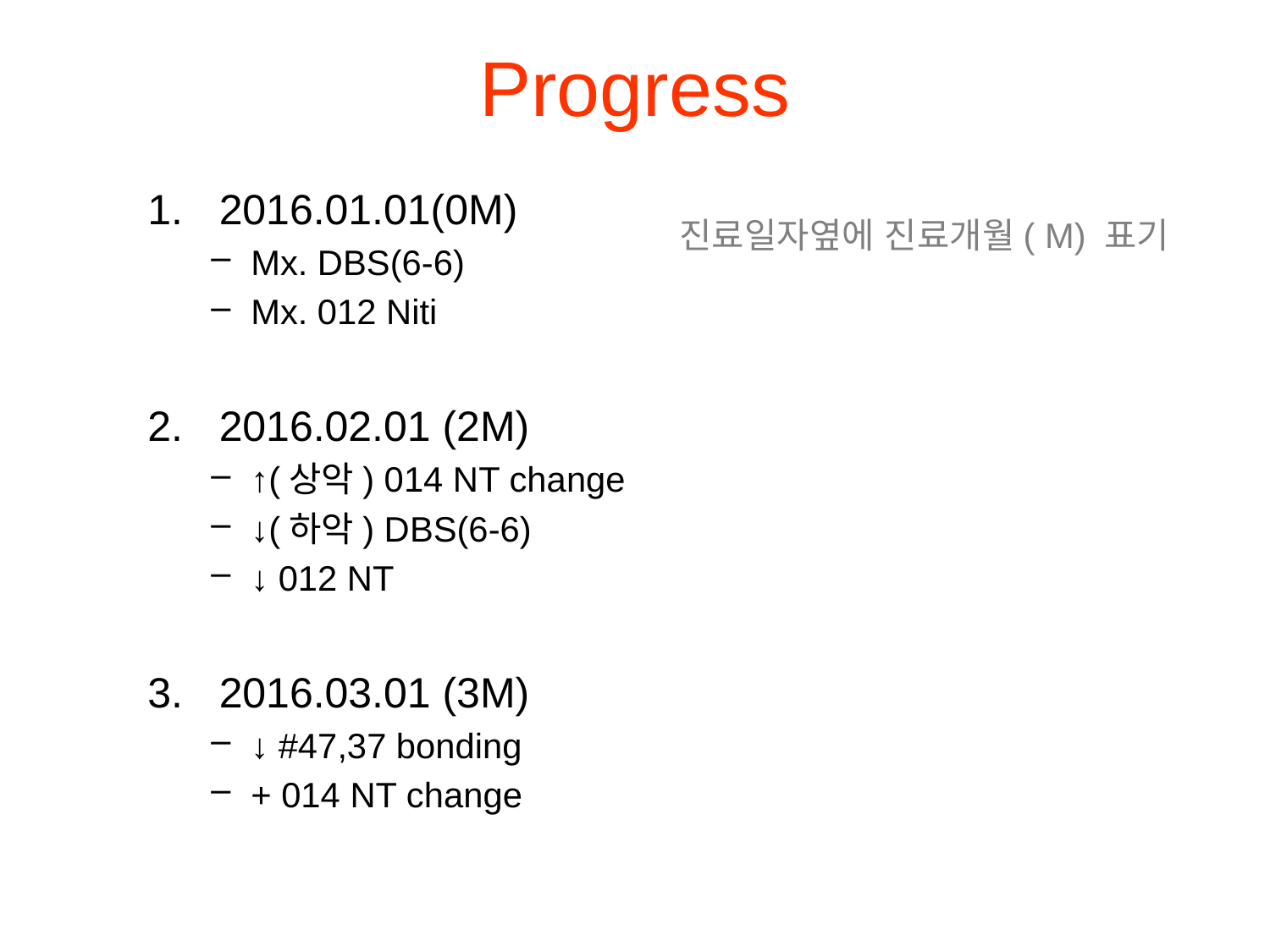

# Progress
2016.01.01(0M)
Mx. DBS(6-6)
Mx. 012 Niti

2016.02.01 (2M)
↑(상악) 014 NT change
↓(하악) DBS(6-6)
↓ 012 NT

2016.03.01 (3M)
↓ #47,37 bonding
+ 014 NT change
진료일자옆에 진료개월( M) 표기